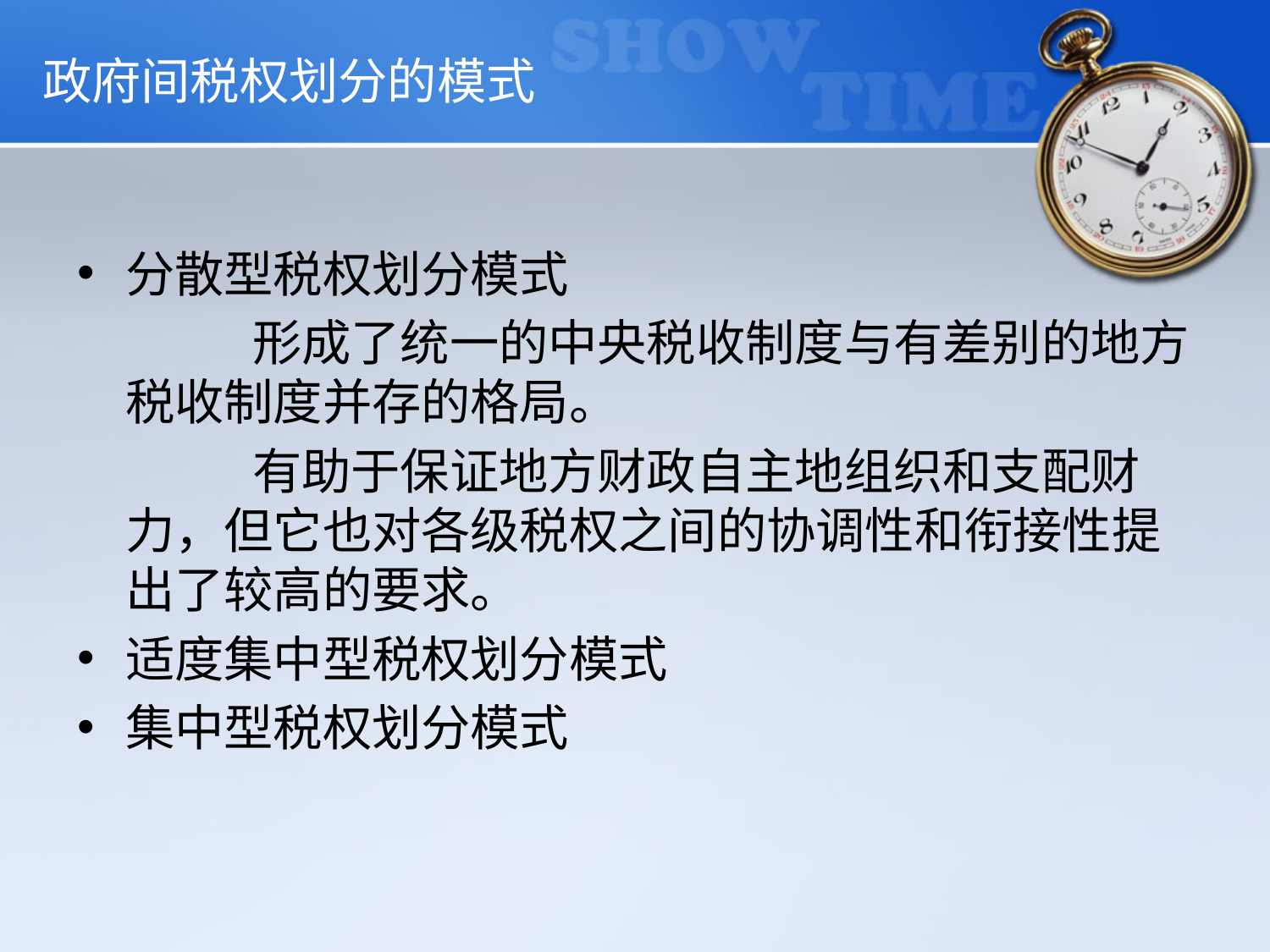

# 政府间税权划分的模式
分散型税权划分模式
		形成了统一的中央税收制度与有差别的地方税收制度并存的格局。
		有助于保证地方财政自主地组织和支配财力，但它也对各级税权之间的协调性和衔接性提出了较高的要求。
适度集中型税权划分模式
集中型税权划分模式